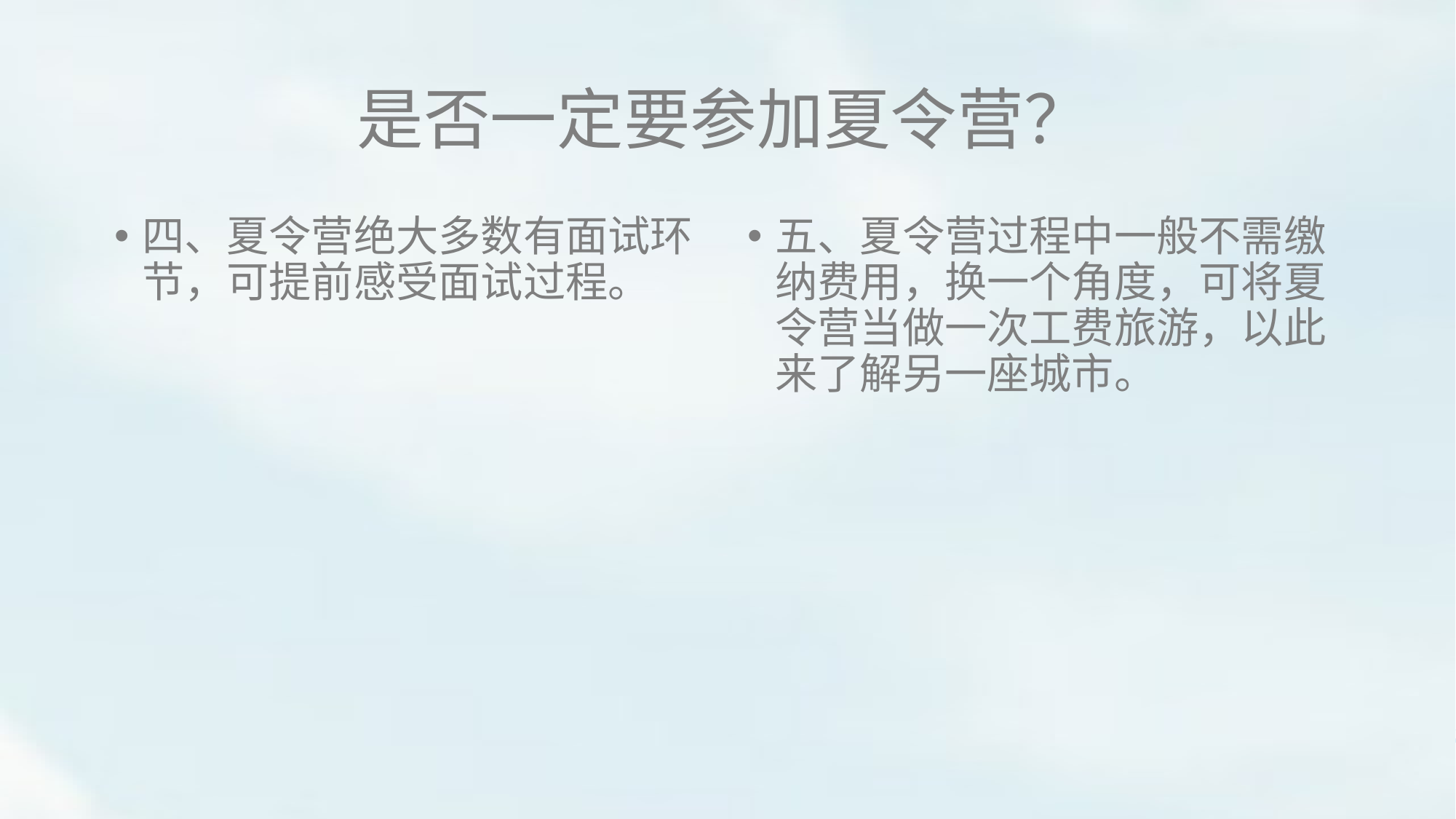

是否一定要参加夏令营？
四、夏令营绝大多数有面试环节，可提前感受面试过程。
五、夏令营过程中一般不需缴纳费用，换一个角度，可将夏令营当做一次工费旅游，以此来了解另一座城市。